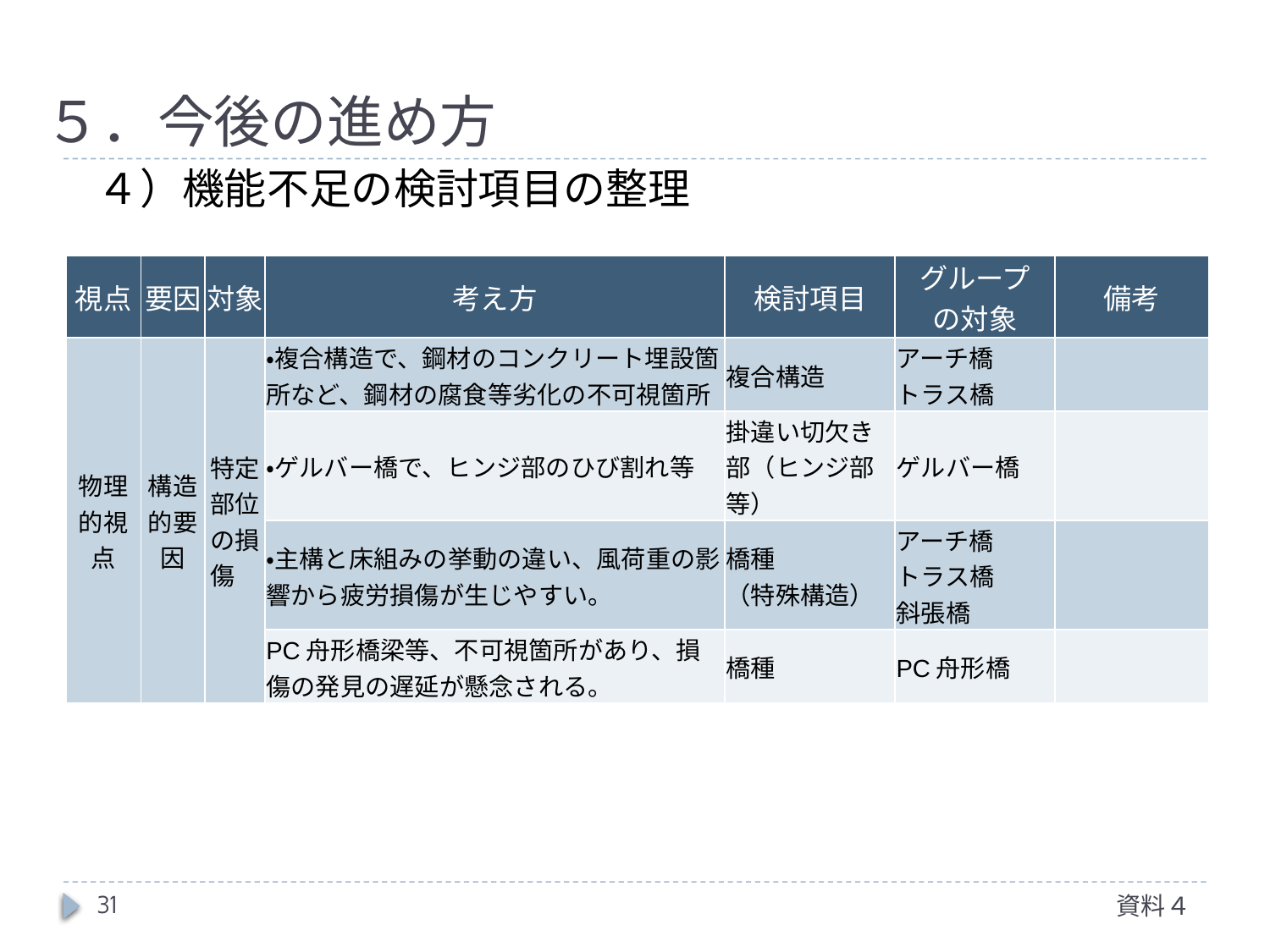

# ５．今後の進め方
４）機能不足の検討項目の整理
| 視点 | 要因 | 対象 | 考え方 | 検討項目 | グループ の対象 | 備考 |
| --- | --- | --- | --- | --- | --- | --- |
| 物理的視点 | 構造的要因 | 特定部位の損傷 | ・複合構造で、鋼材のコンクリート埋設箇所など、鋼材の腐食等劣化の不可視箇所 | 複合構造 | アーチ橋 トラス橋 |  |
|  |  |  | ・ゲルバー橋で、ヒンジ部のひび割れ等 | 掛違い切欠き部（ヒンジ部等） | ゲルバー橋 |  |
|  |  |  | ・主構と床組みの挙動の違い、風荷重の影響から疲労損傷が生じやすい。 | 橋種 （特殊構造） | アーチ橋 トラス橋 斜張橋 |  |
|  |  |  | PC舟形橋梁等、不可視箇所があり、損傷の発見の遅延が懸念される。 | 橋種 | PC舟形橋 |  |
31
資料４